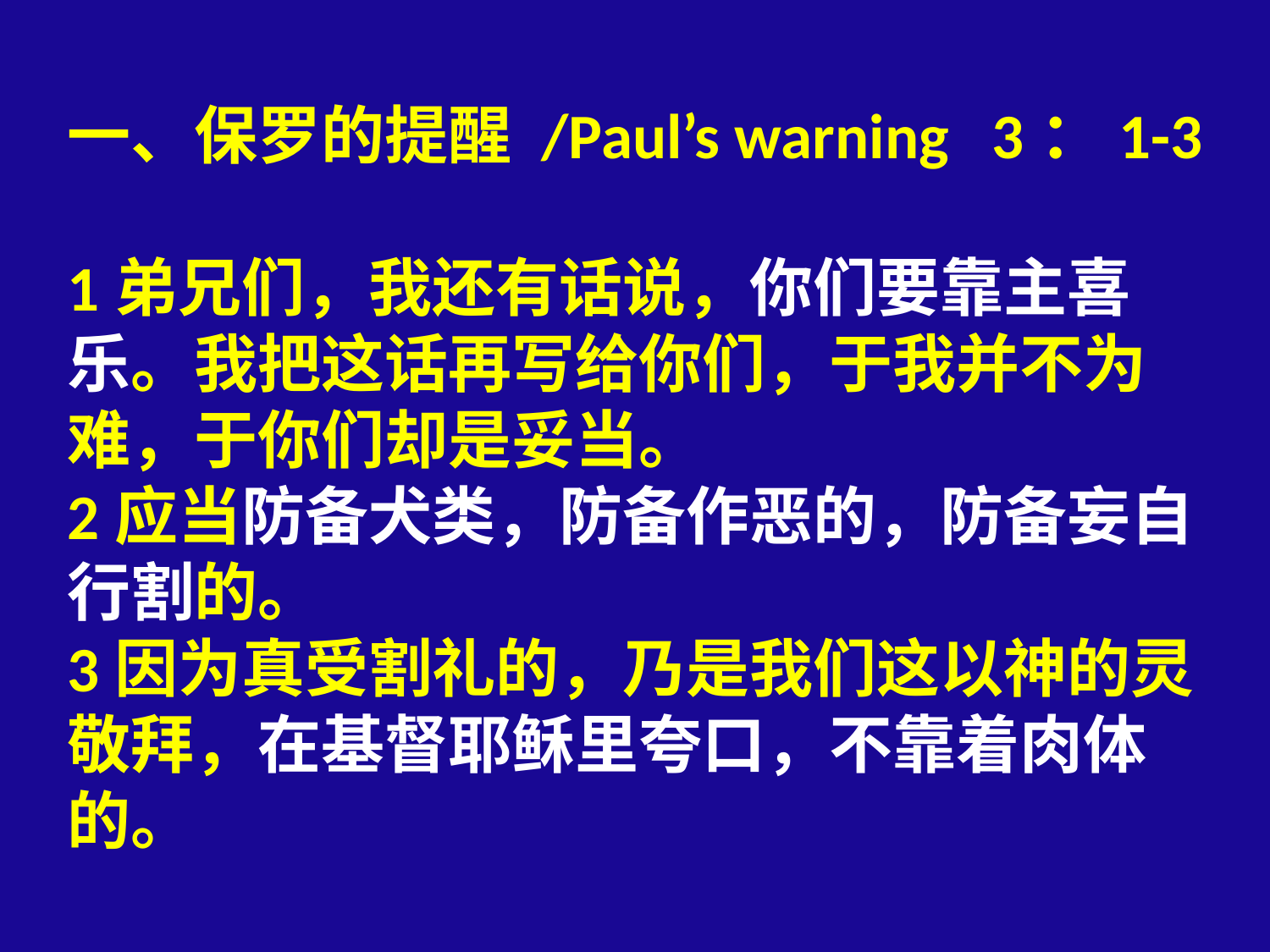

# 一、保罗的提醒 /Paul’s warning   3：1-3 1弟兄们，我还有话说，你们要靠主喜乐。我把这话再写给你们，于我并不为难，于你们却是妥当。 2应当防备犬类，防备作恶的，防备妄自行割的。 3因为真受割礼的，乃是我们这以神的灵敬拜，在基督耶稣里夸口，不靠着肉体的。